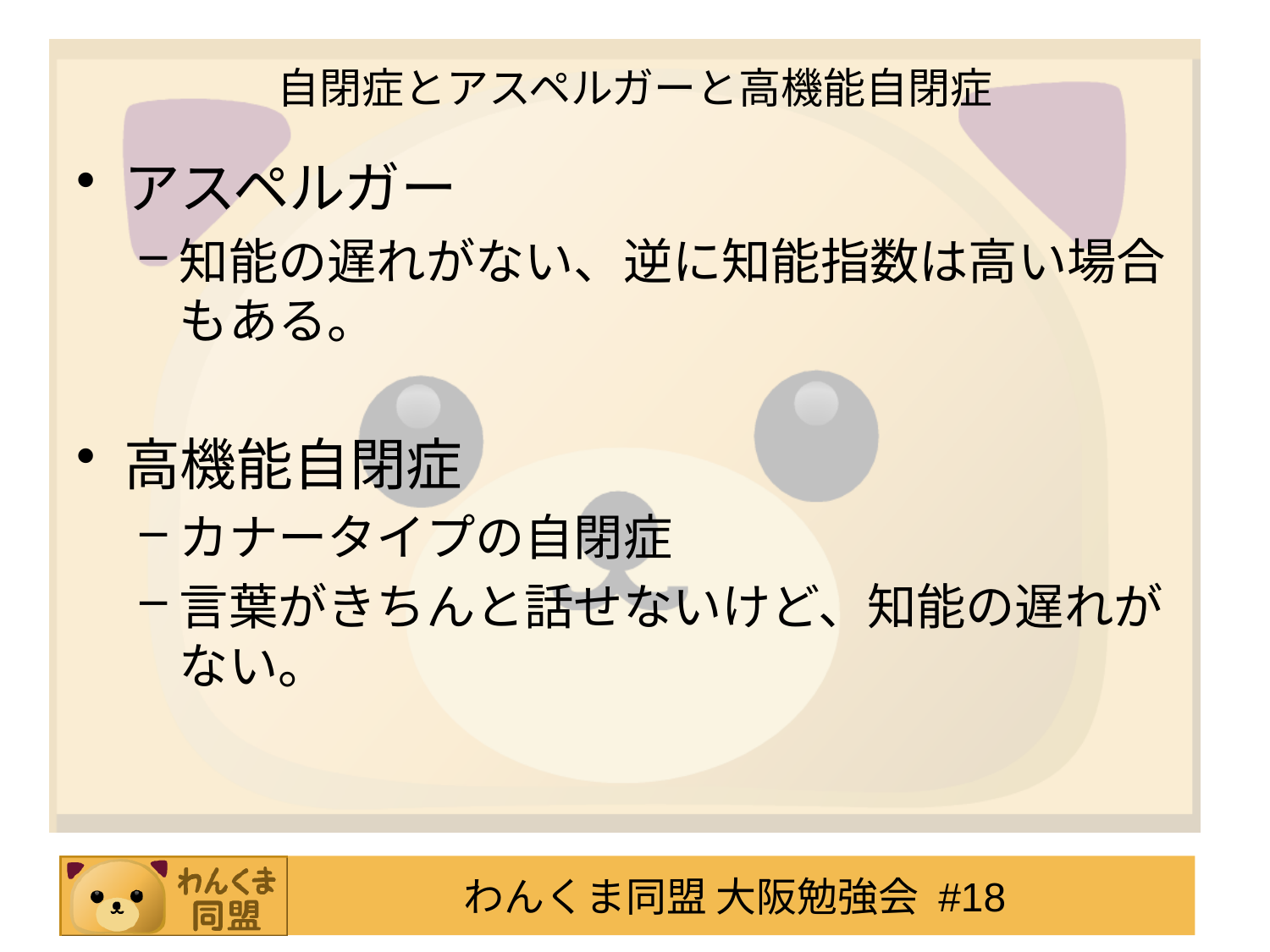

# 自閉症とアスペルガーと高機能自閉症
アスペルガー
知能の遅れがない、逆に知能指数は高い場合もある。

高機能自閉症
カナータイプの自閉症
言葉がきちんと話せないけど、知能の遅れがない。